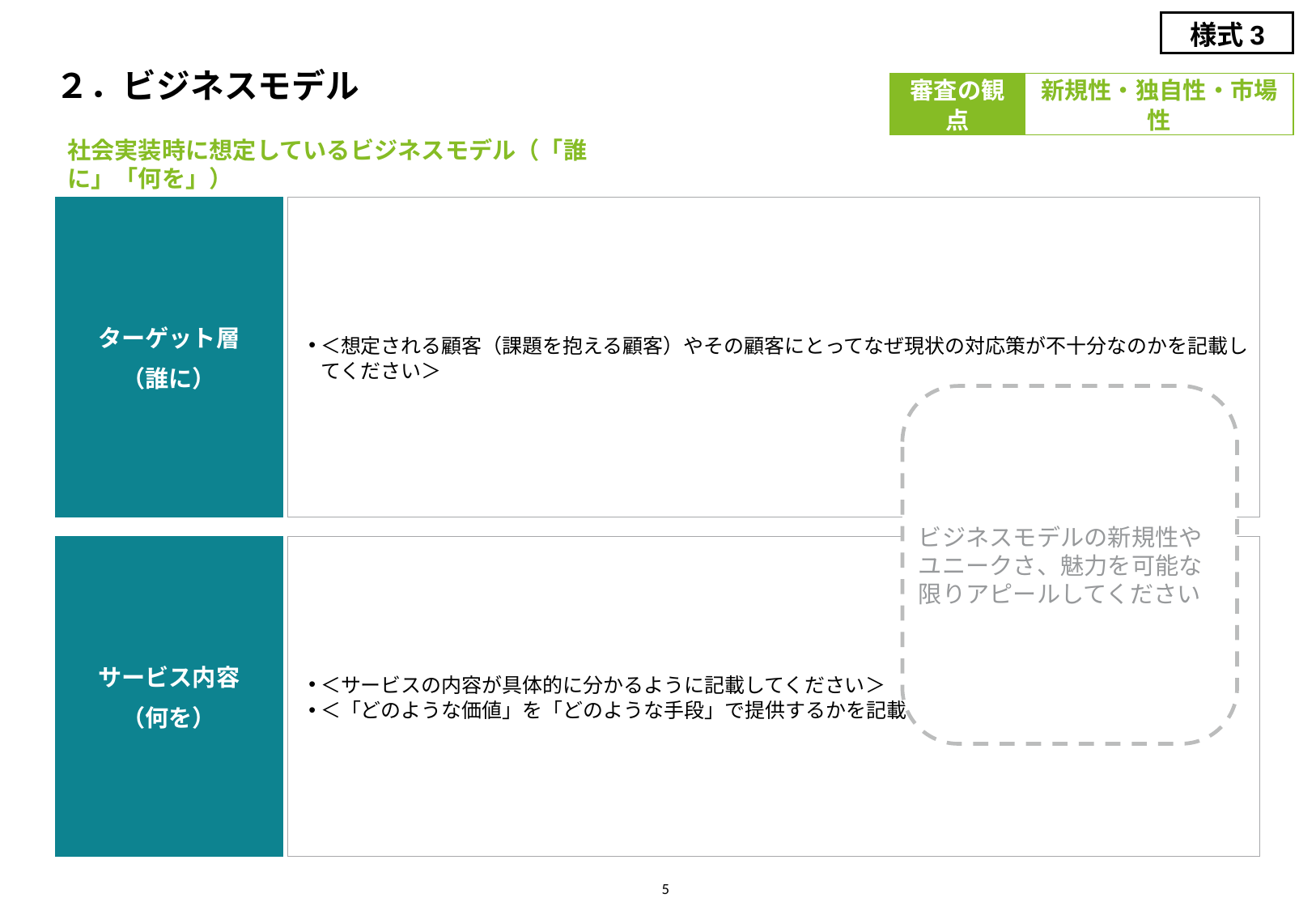

様式3
# ２．ビジネスモデル
審査の観点
新規性・独自性・市場性
社会実装時に想定しているビジネスモデル（「誰に」「何を」）
ターゲット層
（誰に）
＜想定される顧客（課題を抱える顧客）やその顧客にとってなぜ現状の対応策が不十分なのかを記載してください＞
ビジネスモデルの新規性やユニークさ、魅力を可能な限りアピールしてください
サービス内容
（何を）
＜サービスの内容が具体的に分かるように記載してください＞
＜「どのような価値」を「どのような手段」で提供するかを記載してください＞
5